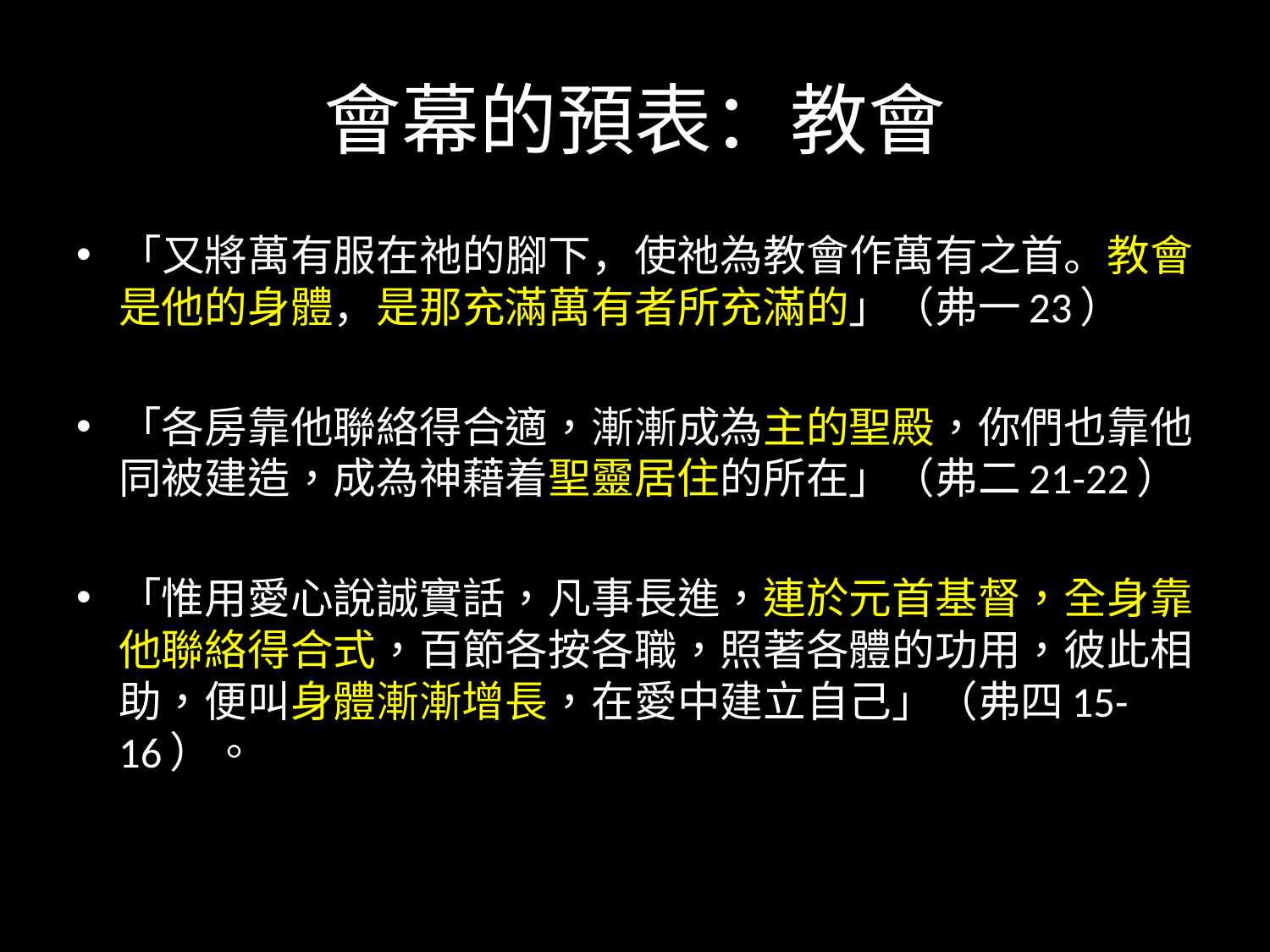

# 會幕的預表：教會
「又將萬有服在祂的腳下，使祂為教會作萬有之首。教會是他的身體，是那充滿萬有者所充滿的」（弗一23）

「各房靠他聯絡得合適，漸漸成為主的聖殿，你們也靠他同被建造，成為神藉着聖靈居住的所在」（弗二21-22）

「惟用愛心說誠實話，凡事長進，連於元首基督，全身靠他聯絡得合式，百節各按各職，照著各體的功用，彼此相助，便叫身體漸漸增長，在愛中建立自己」（弗四15-16）。